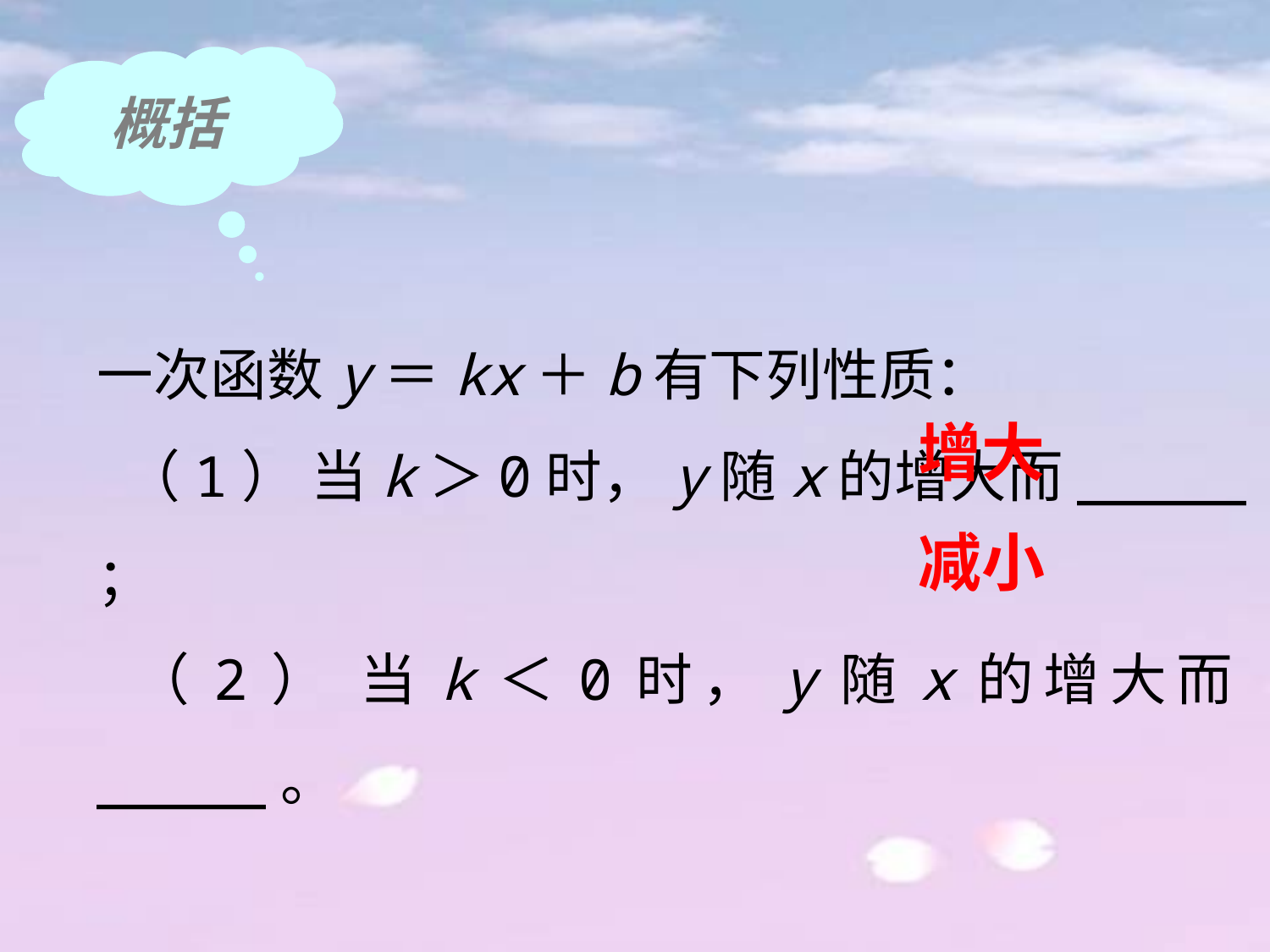

概括
一次函数y＝kx＋b有下列性质：
 （1） 当k＞0时，y随x的增大而_____ ；
 （2） 当k＜0时，y随x的增大而_____。
增大
减小